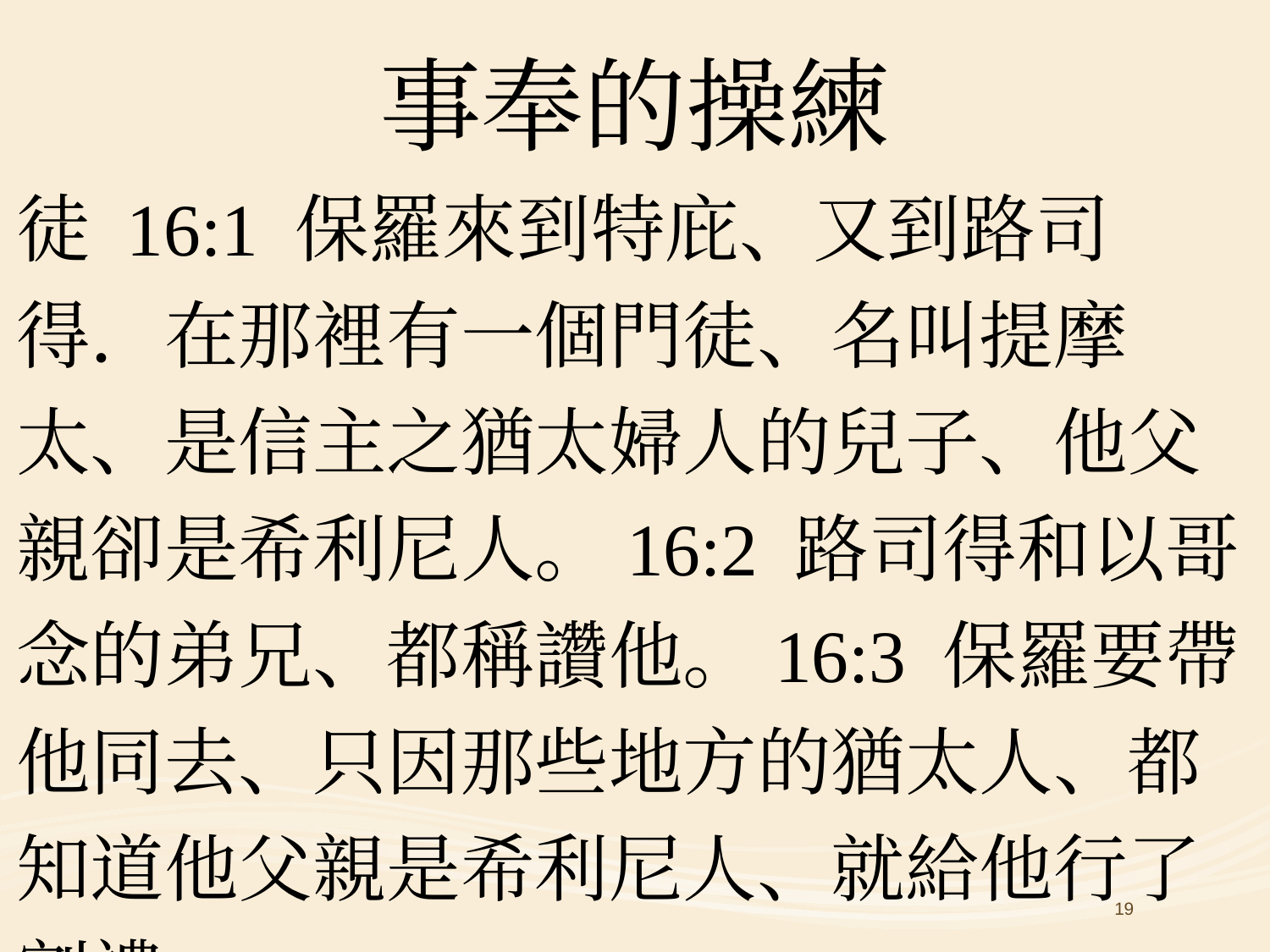

#
事奉的操練
徒 16:1 保羅來到特庇、又到路司得．在那裡有一個門徒、名叫提摩太、是信主之猶太婦人的兒子、他父親卻是希利尼人。16:2 路司得和以哥念的弟兄、都稱讚他。16:3 保羅要帶他同去、只因那些地方的猶太人、都知道他父親是希利尼人、就給他行了割禮。
19